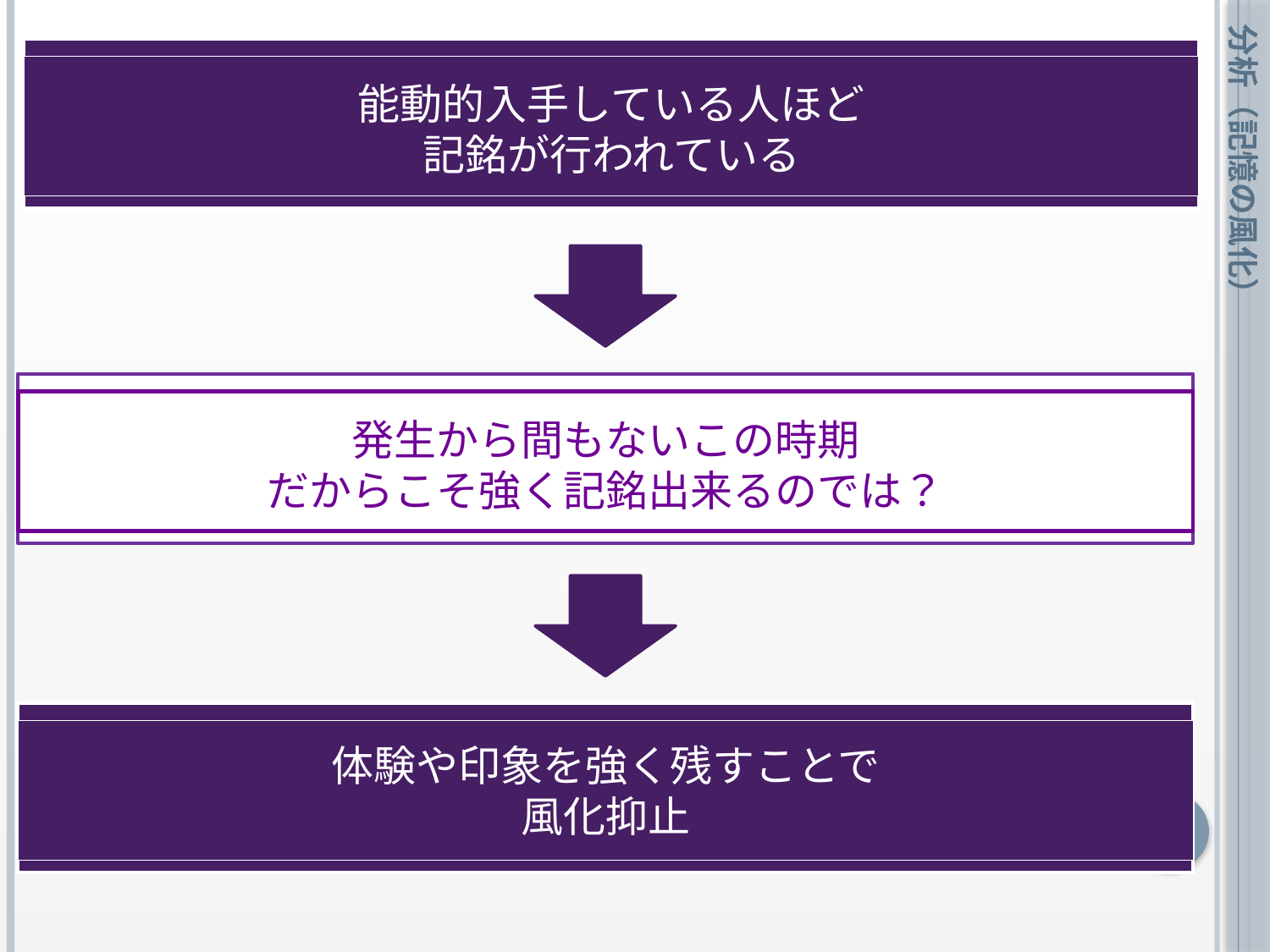

能動的入手している人ほど
記銘が行われている

 分析（記憶の風化）

発生から間もないこの時期
だからこそ強く記銘出来るのでは？

体験や印象を強く残すことで
風化抑止

22